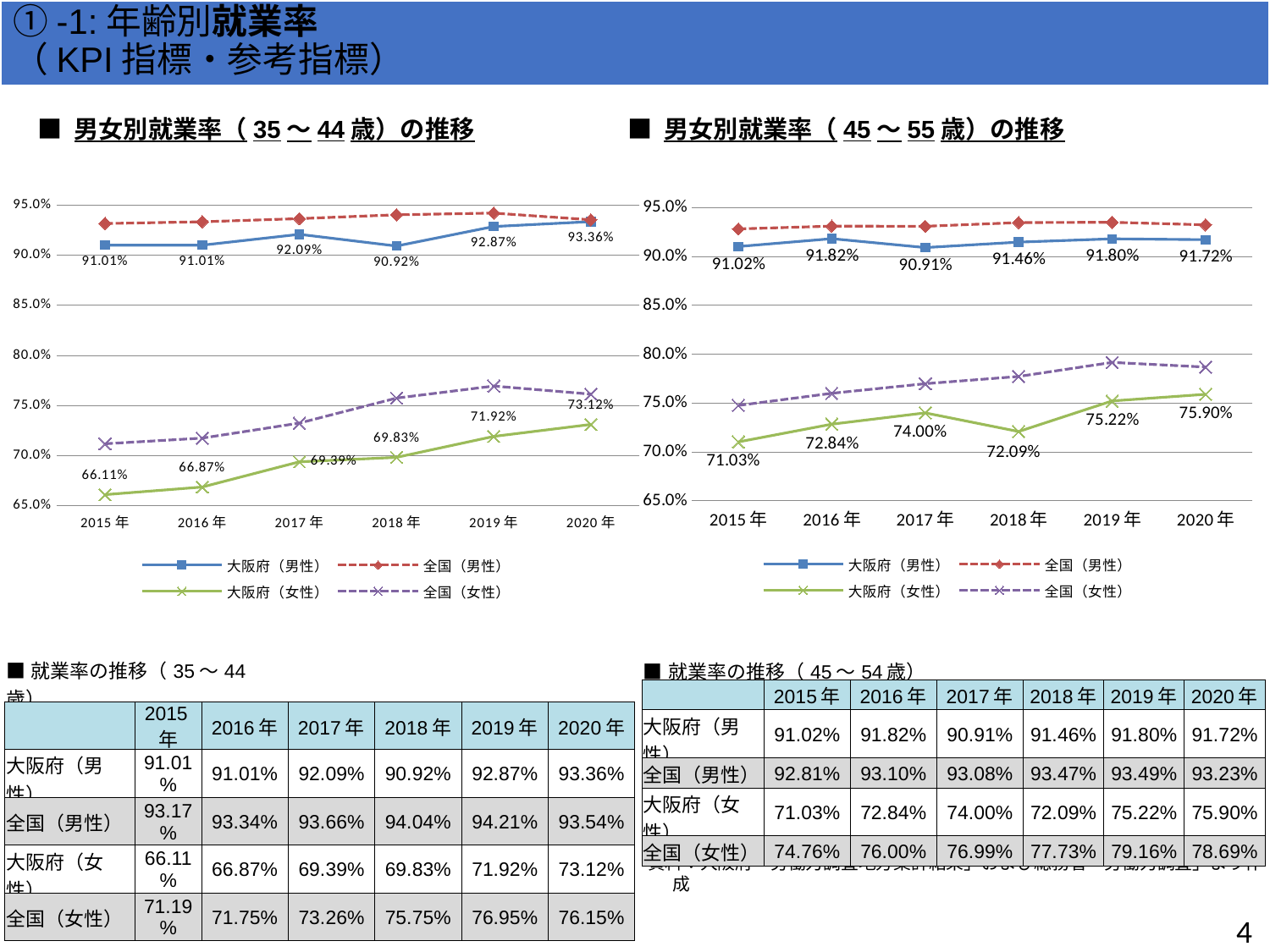

方向性Ⅰ）若者が活躍でき、子育て安心の都市「大阪」の実現
①-1:年齢別就業率　　　　　　　　　　　　　　　　　　　　　　　　　（KPI指標・参考指標）
■ 男女別就業率（35～44歳）の推移
■ 男女別就業率（45～55歳）の推移

### Chart

| Category | 大阪府（男性） | 全国（男性） | 大阪府（女性） | 全国（女性） |
|---|---|---|---|---|
| 2015年 | 0.9100775193798449 | 0.9316702819956616 | 0.661144578313253 | 0.7119021134593994 |
| 2016年 | 0.9101123595505618 | 0.9334073251942286 | 0.6687402799377916 | 0.7175398633257403 |
| 2017年 | 0.9209225700164745 | 0.9365798414496036 | 0.6939102564102564 | 0.7325581395348837 |
| 2018年 | 0.9092465753424658 | 0.9404205607476636 | 0.6983333333333334 | 0.7575030012004802 |
| 2019年 | 0.928698752228164 | 0.9420989143546441 | 0.7192374350086655 | 0.7695167286245354 |
| 2020年 | 0.933579335793358 | 0.9354037267080745 | 0.7311827956989247 | 0.7614795918367347 |

### Chart

| Category | 大阪府（男性） | 全国（男性） | 大阪府（女性） | 全国（女性） |
|---|---|---|---|---|
| 2015年 | 0.9101694915254237 | 0.9281437125748503 | 0.7102649006622517 | 0.7475845410628019 |
| 2016年 | 0.9181669394435352 | 0.9309941520467836 | 0.7284345047923323 | 0.7600472813238771 |
| 2017年 | 0.9090909090909091 | 0.9308390022675737 | 0.74 | 0.7698504027617952 |
| 2018年 | 0.9146341463414634 | 0.9346622369878184 | 0.7208955223880597 | 0.7772778402699663 |
| 2019年 | 0.9180327868852459 | 0.9349240780911063 | 0.7521865889212828 | 0.7916207276736494 |
| 2020年 | 0.9171597633136095 | 0.9323308270676691 | 0.759018759018759 | 0.7868852459016393 |
| ■就業率の推移（35～44歳） |  |  |  |  |  |  |
| --- | --- | --- | --- | --- | --- | --- |
|  | 2015年 | 2016年 | 2017年 | 2018年 | 2019年 | 2020年 |
| 大阪府（男性） | 91.01% | 91.01% | 92.09% | 90.92% | 92.87% | 93.36% |
| 全国（男性） | 93.17% | 93.34% | 93.66% | 94.04% | 94.21% | 93.54% |
| 大阪府（女性） | 66.11% | 66.87% | 69.39% | 69.83% | 71.92% | 73.12% |
| 全国（女性） | 71.19% | 71.75% | 73.26% | 75.75% | 76.95% | 76.15% |
| ■就業率の推移（45～54歳） |  |  |  |  |  |  |
| --- | --- | --- | --- | --- | --- | --- |
|  | 2015年 | 2016年 | 2017年 | 2018年 | 2019年 | 2020年 |
| 大阪府（男性） | 91.02% | 91.82% | 90.91% | 91.46% | 91.80% | 91.72% |
| 全国（男性） | 92.81% | 93.10% | 93.08% | 93.47% | 93.49% | 93.23% |
| 大阪府（女性） | 71.03% | 72.84% | 74.00% | 72.09% | 75.22% | 75.90% |
| 全国（女性） | 74.76% | 76.00% | 76.99% | 77.73% | 79.16% | 78.69% |
資料：大阪府「労働力調査地方集計結果」および総務省「労働力調査」より作成
4